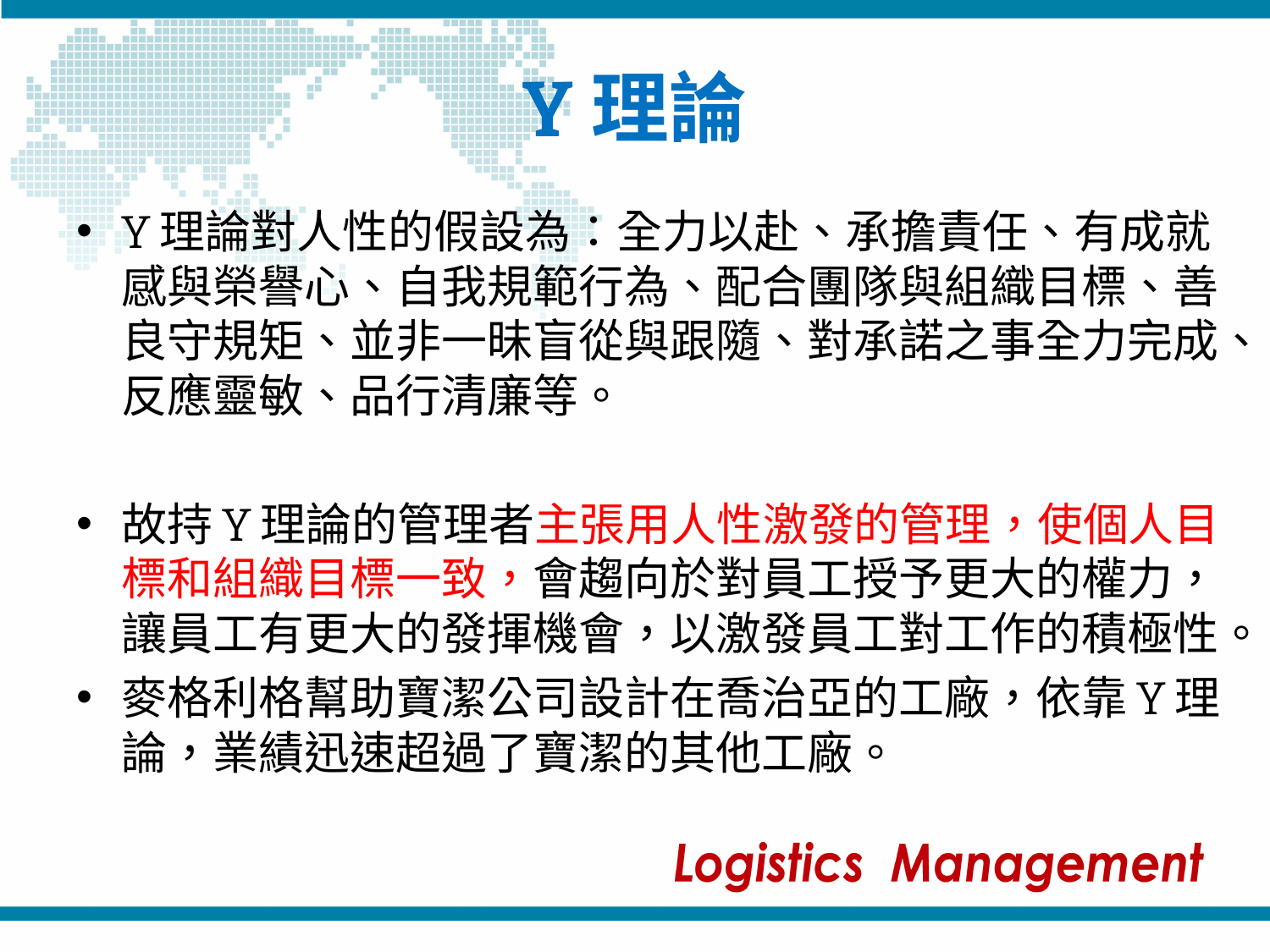

# Y理論
Y理論對人性的假設為：全力以赴、承擔責任、有成就感與榮譽心、自我規範行為、配合團隊與組織目標、善良守規矩、並非一昧盲從與跟隨、對承諾之事全力完成、反應靈敏、品行清廉等。

故持Y理論的管理者主張用人性激發的管理，使個人目標和組織目標一致，會趨向於對員工授予更大的權力，讓員工有更大的發揮機會，以激發員工對工作的積極性。
麥格利格幫助寶潔公司設計在喬治亞的工廠，依靠Y理論，業績迅速超過了寶潔的其他工廠。